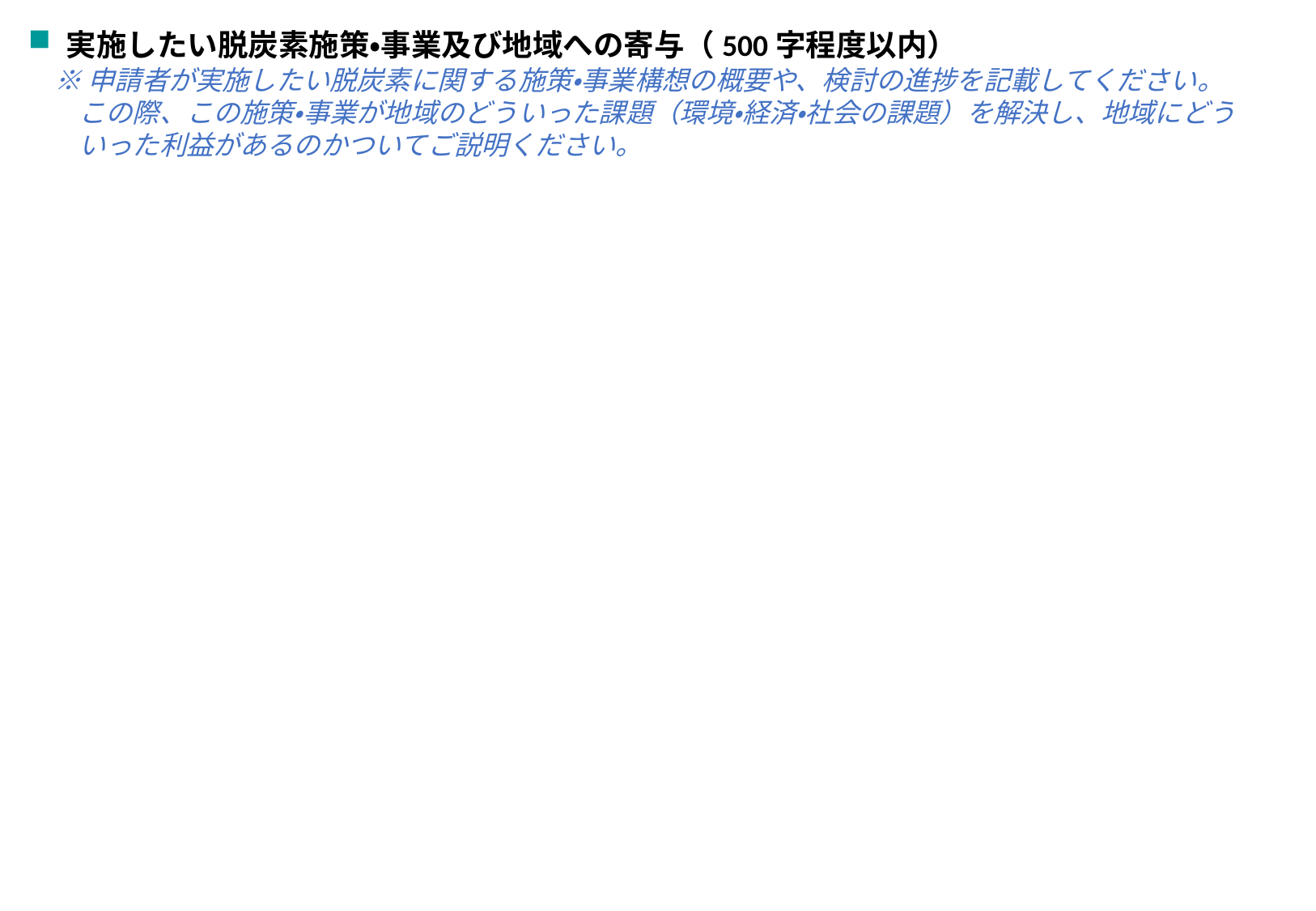

実施したい脱炭素施策・事業及び地域への寄与（500字程度以内）
※申請者が実施したい脱炭素に関する施策・事業構想の概要や、検討の進捗を記載してください。この際、この施策・事業が地域のどういった課題（環境・経済・社会の課題）を解決し、地域にどういった利益があるのかついてご説明ください。